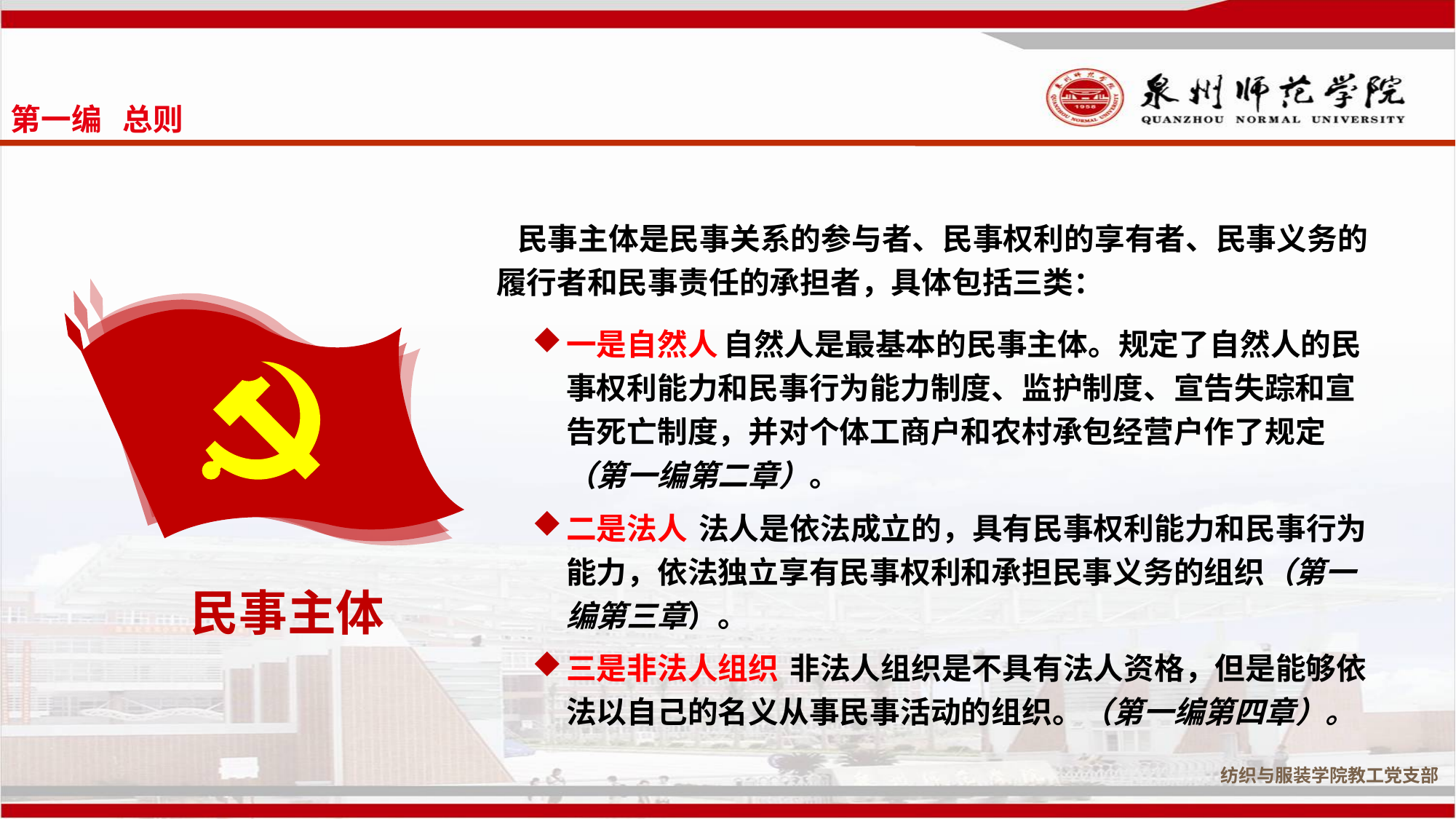

第一编   总则
  民事主体是民事关系的参与者、民事权利的享有者、民事义务的履行者和民事责任的承担者，具体包括三类：

民事主体
一是自然人 自然人是最基本的民事主体。规定了自然人的民事权利能力和民事行为能力制度、监护制度、宣告失踪和宣告死亡制度，并对个体工商户和农村承包经营户作了规定（第一编第二章）。
二是法人  法人是依法成立的，具有民事权利能力和民事行为能力，依法独立享有民事权利和承担民事义务的组织（第一编第三章）。
三是非法人组织  非法人组织是不具有法人资格，但是能够依法以自己的名义从事民事活动的组织。（第一编第四章）。
纺织与服装学院教工党支部